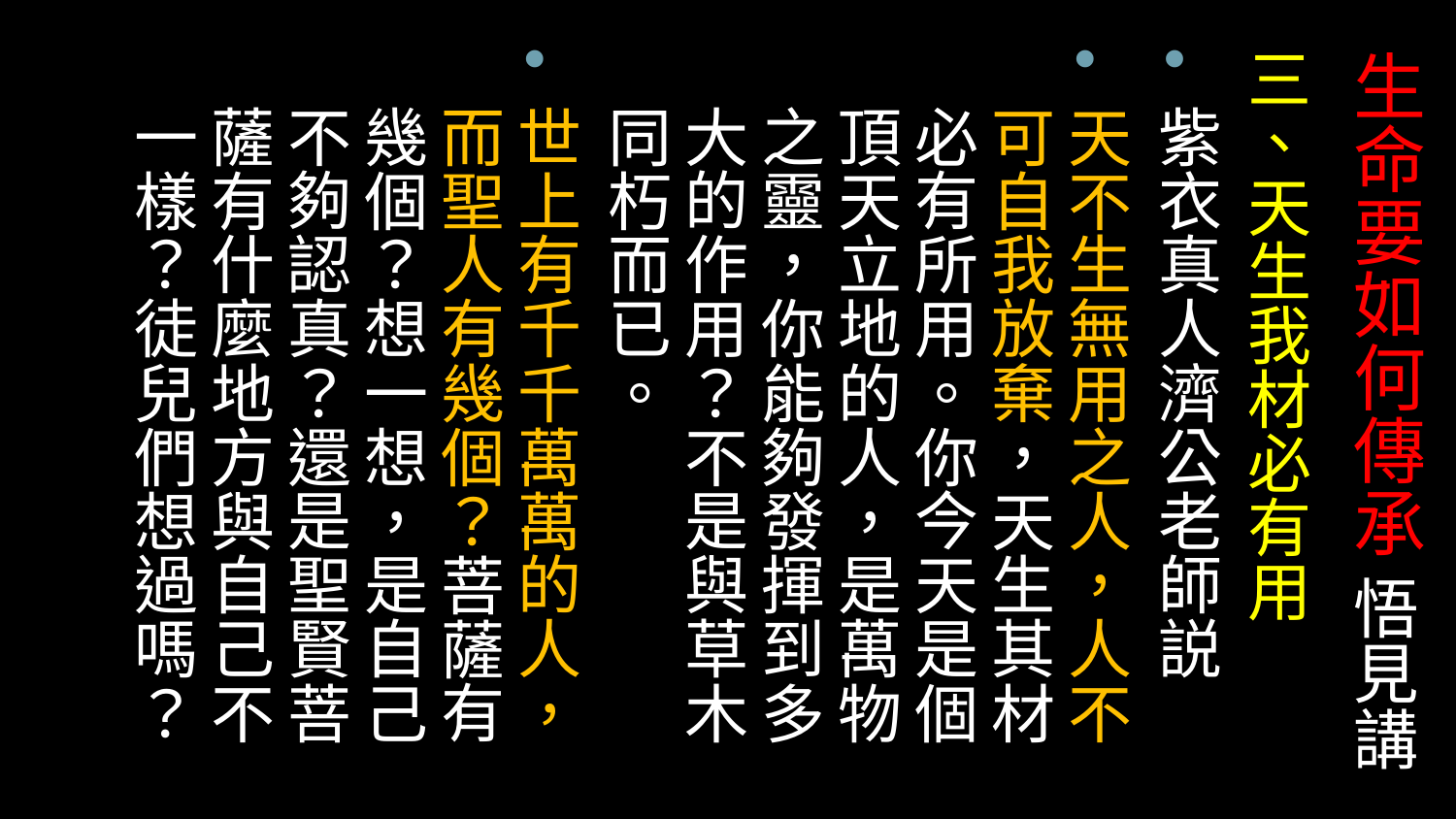

三、天生我材必有用
紫衣真人濟公老師説
天不生無用之人，人不可自我放棄，天生其材必有所用。你今天是個頂天立地的人，是萬物之靈，你能夠發揮到多大的作用？不是與草木同朽而已。
世上有千千萬萬的人，而聖人有幾個？菩薩有幾個？想一想，是自己不夠認真？還是聖賢菩薩有什麼地方與自己不一樣？徒兒們想過嗎？

# 生命要如何傳承 悟見講